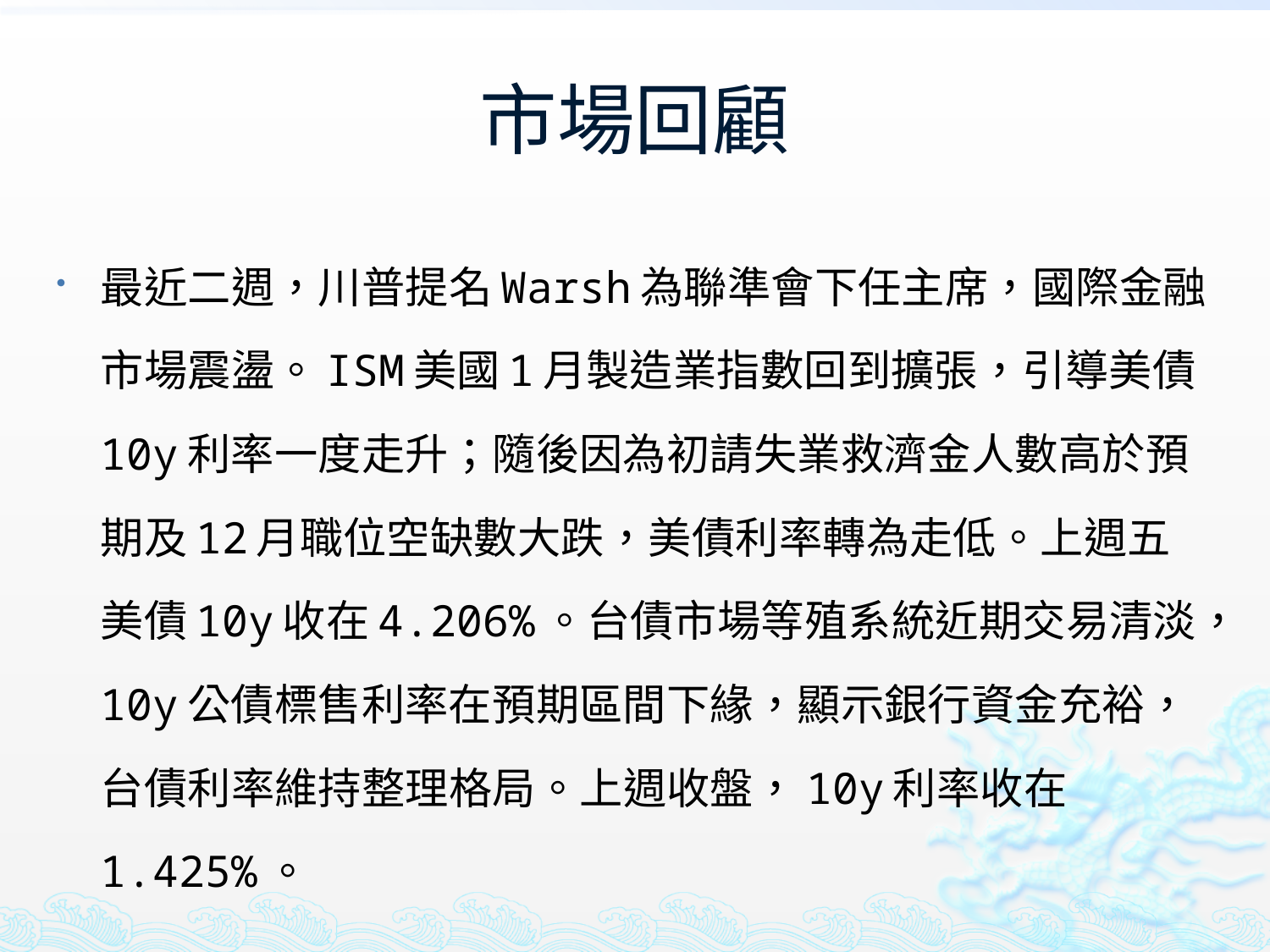

# 市場回顧
最近二週，川普提名Warsh為聯準會下任主席，國際金融市場震盪。ISM美國1月製造業指數回到擴張，引導美債10y利率一度走升；隨後因為初請失業救濟金人數高於預期及12月職位空缺數大跌，美債利率轉為走低。上週五美債10y收在4.206%。台債市場等殖系統近期交易清淡，10y公債標售利率在預期區間下緣，顯示銀行資金充裕，台債利率維持整理格局。上週收盤，10y利率收在1.425%。